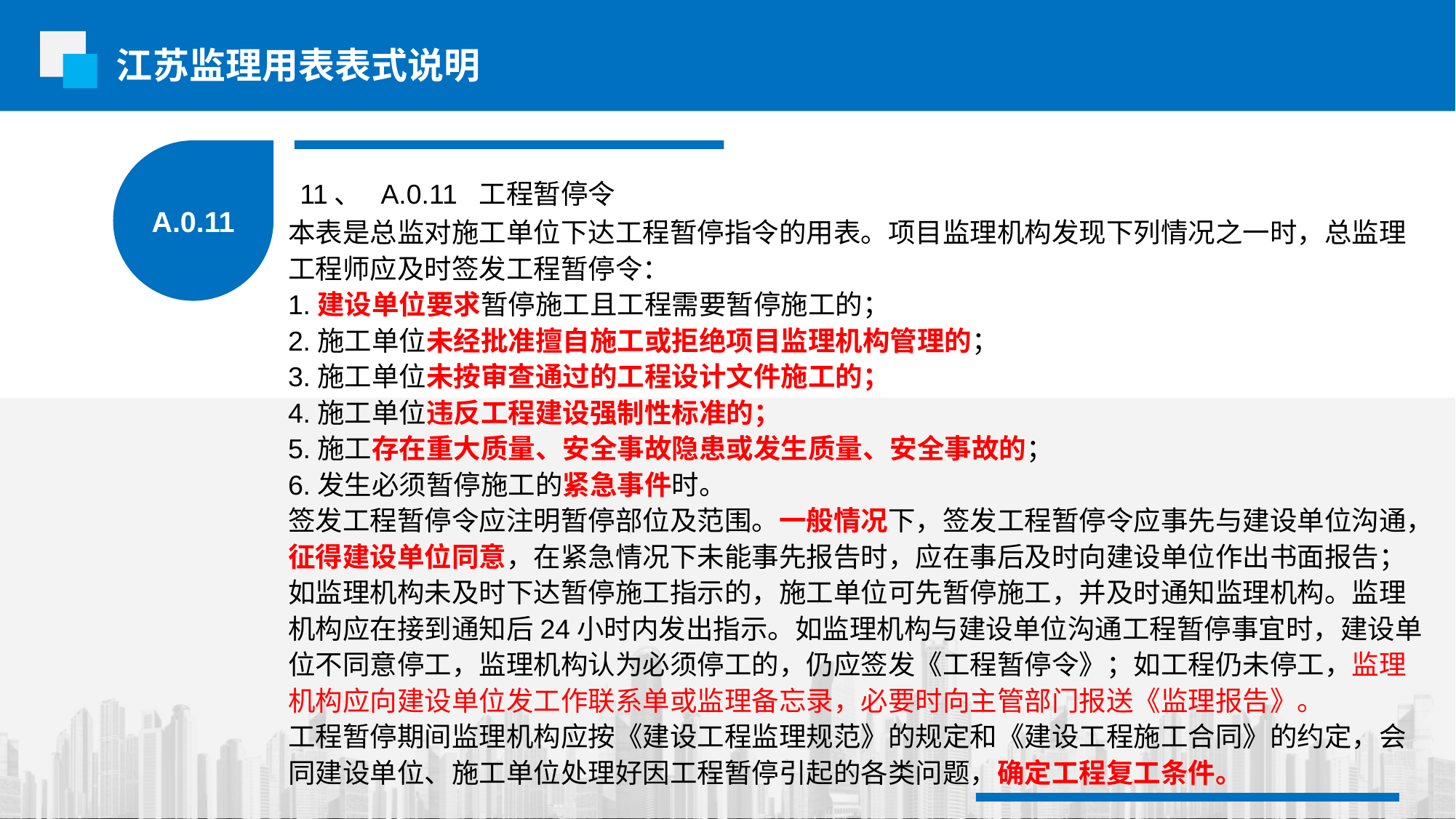

江苏监理用表表式说明

A.0.11
 11、  A.0.11  工程暂停令
本表是总监对施工单位下达工程暂停指令的用表。项目监理机构发现下列情况之一时，总监理工程师应及时签发工程暂停令：
1.建设单位要求暂停施工且工程需要暂停施工的；
2.施工单位未经批准擅自施工或拒绝项目监理机构管理的；
3.施工单位未按审查通过的工程设计文件施工的；
4.施工单位违反工程建设强制性标准的；
5.施工存在重大质量、安全事故隐患或发生质量、安全事故的；
6.发生必须暂停施工的紧急事件时。
签发工程暂停令应注明暂停部位及范围。一般情况下，签发工程暂停令应事先与建设单位沟通，征得建设单位同意，在紧急情况下未能事先报告时，应在事后及时向建设单位作出书面报告；如监理机构未及时下达暂停施工指示的，施工单位可先暂停施工，并及时通知监理机构。监理机构应在接到通知后24小时内发出指示。如监理机构与建设单位沟通工程暂停事宜时，建设单位不同意停工，监理机构认为必须停工的，仍应签发《工程暂停令》；如工程仍未停工，监理机构应向建设单位发工作联系单或监理备忘录，必要时向主管部门报送《监理报告》。
工程暂停期间监理机构应按《建设工程监理规范》的规定和《建设工程施工合同》的约定，会同建设单位、施工单位处理好因工程暂停引起的各类问题，确定工程复工条件。